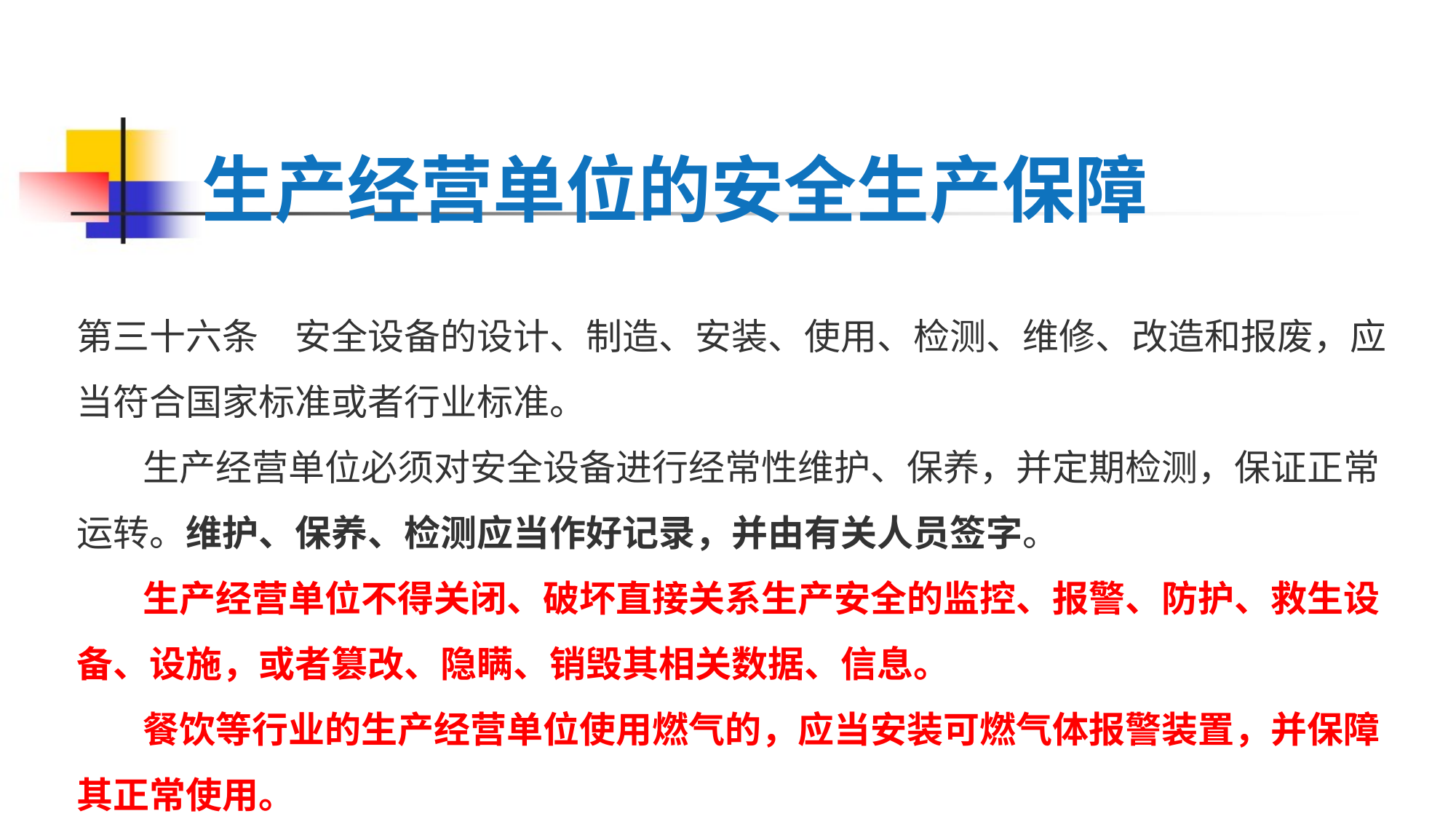

生产经营单位的安全生产保障
第三十六条　安全设备的设计、制造、安装、使用、检测、维修、改造和报废，应当符合国家标准或者行业标准。
       生产经营单位必须对安全设备进行经常性维护、保养，并定期检测，保证正常运转。维护、保养、检测应当作好记录，并由有关人员签字。
       生产经营单位不得关闭、破坏直接关系生产安全的监控、报警、防护、救生设   备、设施，或者篡改、隐瞒、销毁其相关数据、信息。
       餐饮等行业的生产经营单位使用燃气的，应当安装可燃气体报警装置，并保障其正常使用。